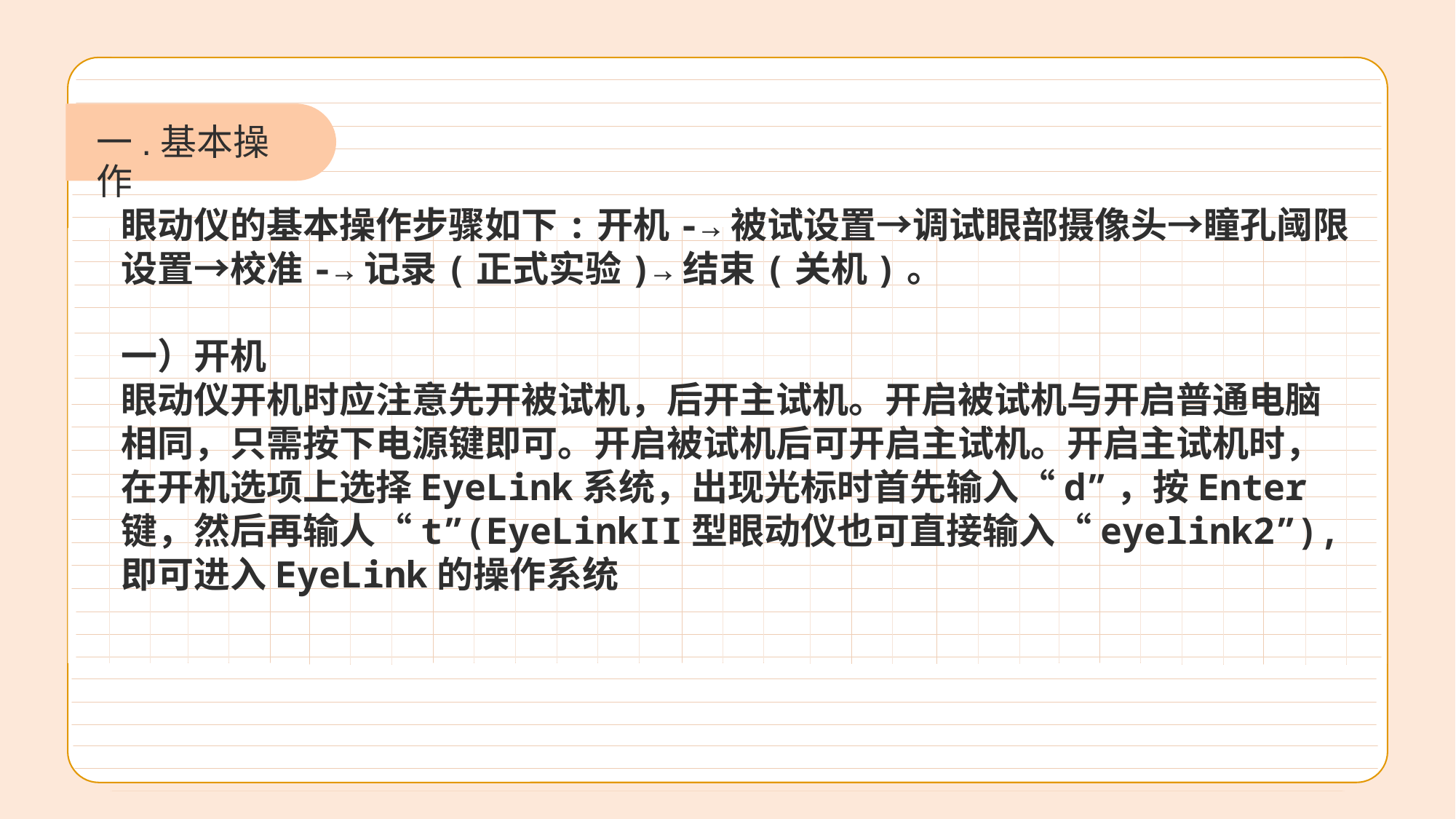

一.基本操作
眼动仪的基本操作步骤如下:开机-→被试设置→调试眼部摄像头→瞳孔阈限设置→校准-→记录(正式实验)→结束(关机)。

一）开机
眼动仪开机时应注意先开被试机，后开主试机。开启被试机与开启普通电脑相同，只需按下电源键即可。开启被试机后可开启主试机。开启主试机时，在开机选项上选择EyeLink系统，出现光标时首先输入“d”，按Enter键，然后再输人“t”(EyeLinkII型眼动仪也可直接输入“eyelink2”),即可进入EyeLink的操作系统